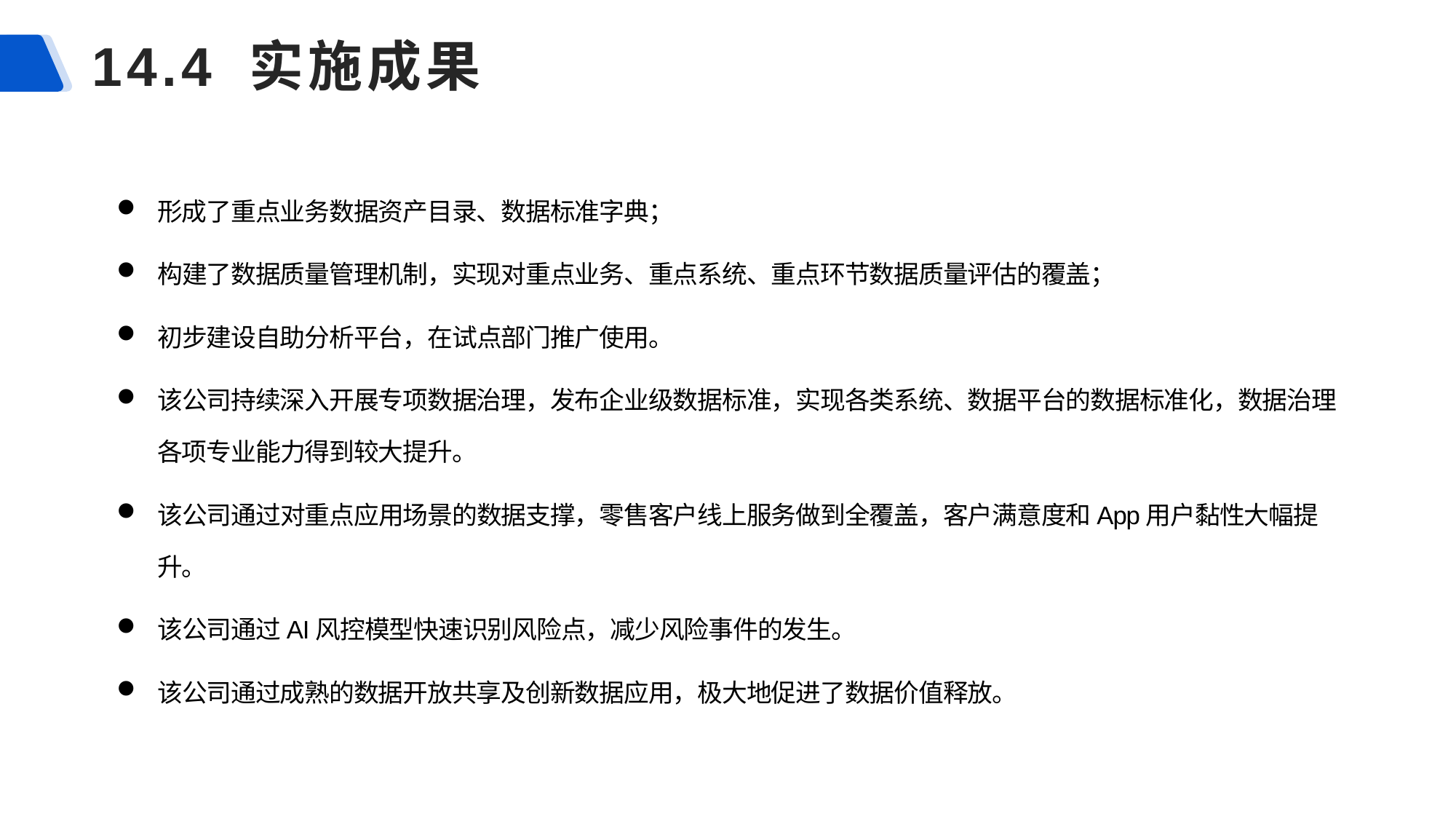

# 14.4 实施成果
形成了重点业务数据资产目录、数据标准字典；
构建了数据质量管理机制，实现对重点业务、重点系统、重点环节数据质量评估的覆盖；
初步建设自助分析平台，在试点部门推广使用。
该公司持续深入开展专项数据治理，发布企业级数据标准，实现各类系统、数据平台的数据标准化，数据治理各项专业能力得到较大提升。
该公司通过对重点应用场景的数据支撑，零售客户线上服务做到全覆盖，客户满意度和App用户黏性大幅提升。
该公司通过AI风控模型快速识别风险点，减少风险事件的发生。
该公司通过成熟的数据开放共享及创新数据应用，极大地促进了数据价值释放。